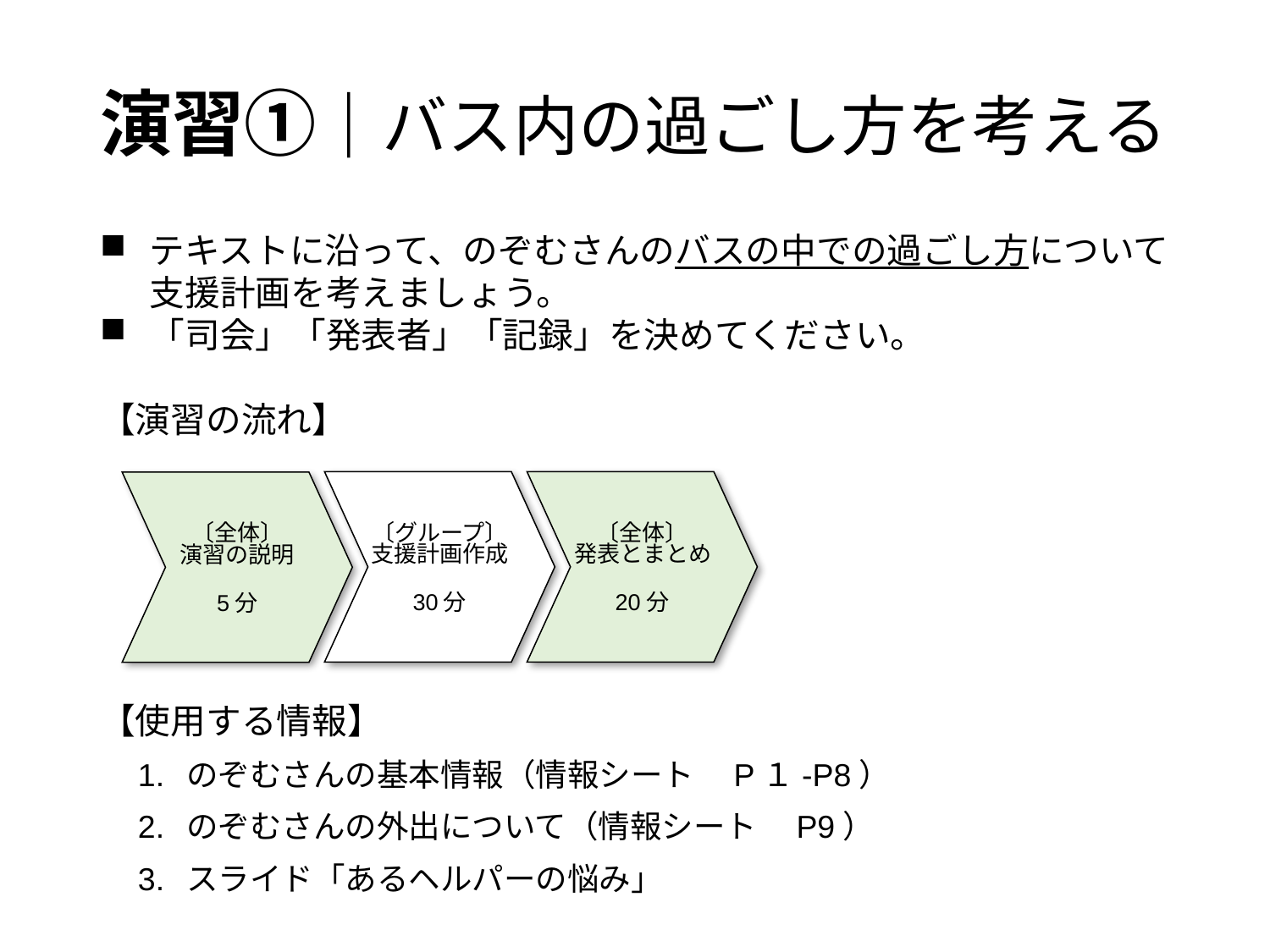

# 演習①｜バス内の過ごし方を考える
テキストに沿って、のぞむさんのバスの中での過ごし方について支援計画を考えましょう。
「司会」「発表者」「記録」を決めてください。
【演習の流れ】

【使用する情報】
のぞむさんの基本情報（情報シート　P１-P8）
のぞむさんの外出について（情報シート　P9）
スライド「あるヘルパーの悩み」

〔全体〕
発表とまとめ

20分
〔グループ〕
支援計画作成

30分
〔全体〕
演習の説明

5分